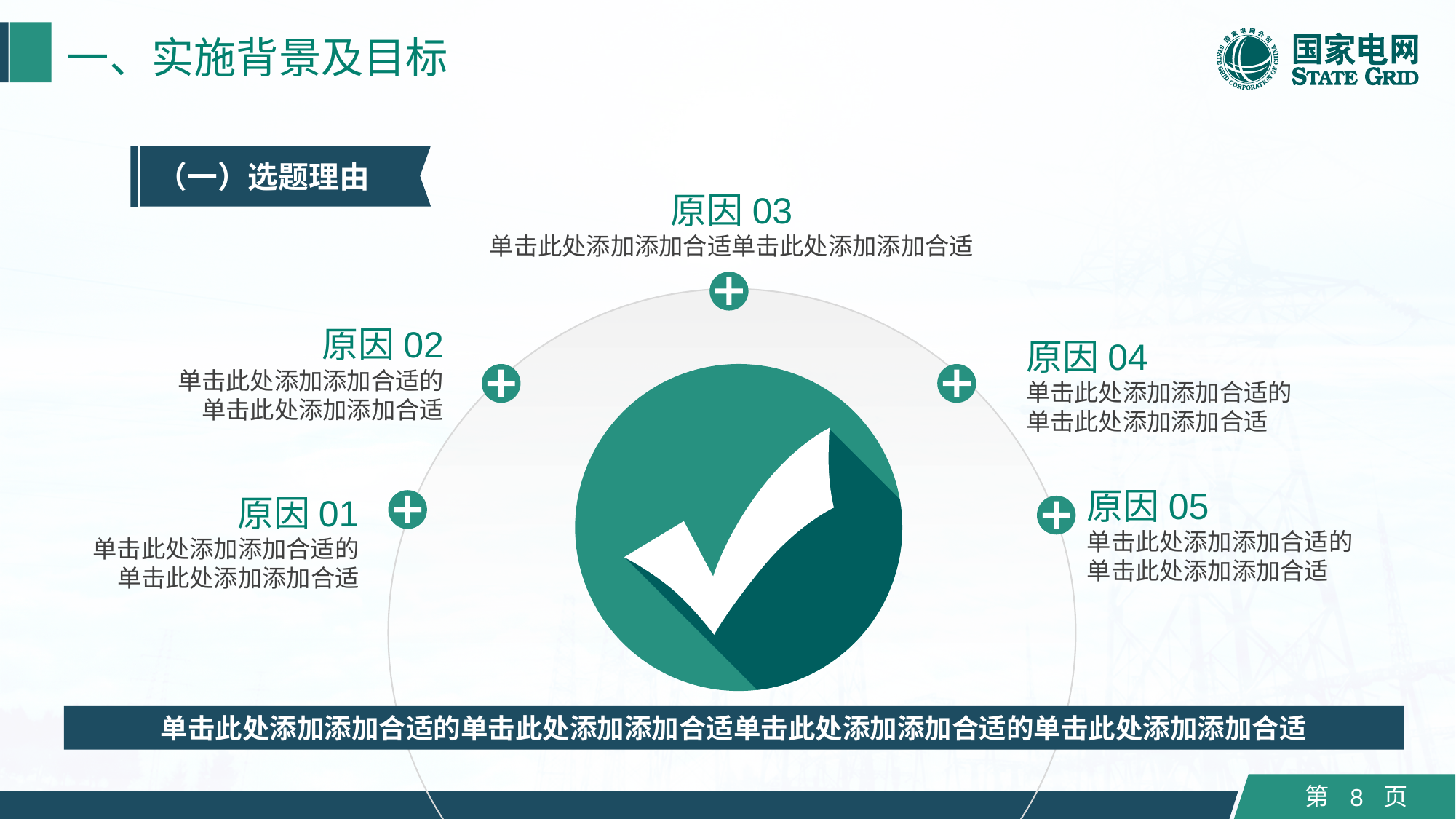

一、实施背景及目标

（一）选题理由

原因03
单击此处添加添加合适单击此处添加添加合适

原因02
单击此处添加添加合适的单击此处添加添加合适
原因04
单击此处添加添加合适的单击此处添加添加合适

原因05
单击此处添加添加合适的单击此处添加添加合适
原因01
单击此处添加添加合适的单击此处添加添加合适

单击此处添加添加合适的单击此处添加添加合适单击此处添加添加合适的单击此处添加添加合适